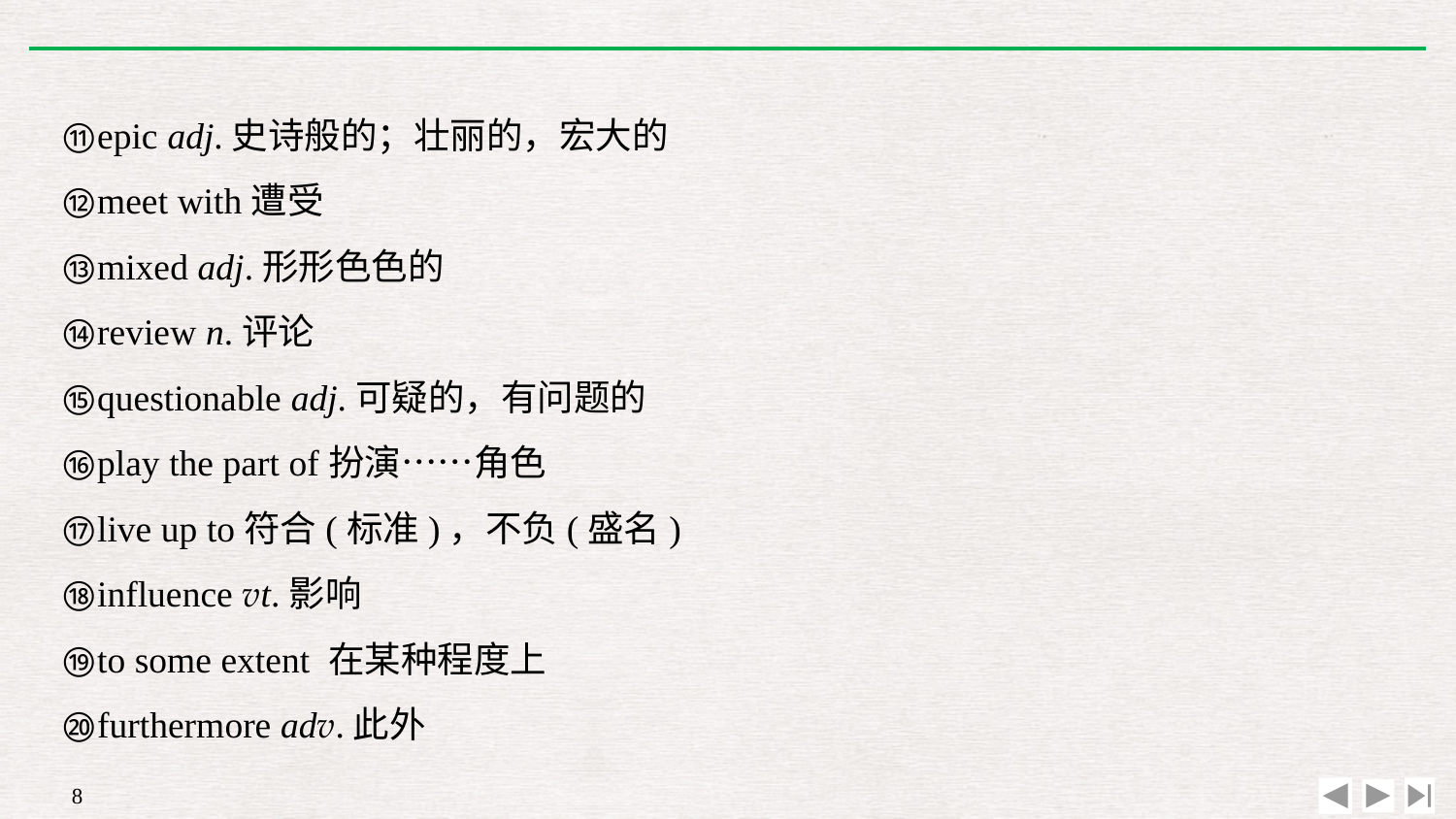

⑪epic adj.史诗般的；壮丽的，宏大的
⑫meet with遭受
⑬mixed adj.形形色色的
⑭review n.评论
⑮questionable adj.可疑的，有问题的
⑯play the part of扮演……角色
⑰live up to符合(标准)，不负(盛名)
⑱influence vt.影响
⑲to some extent 在某种程度上
⑳furthermore adv.此外